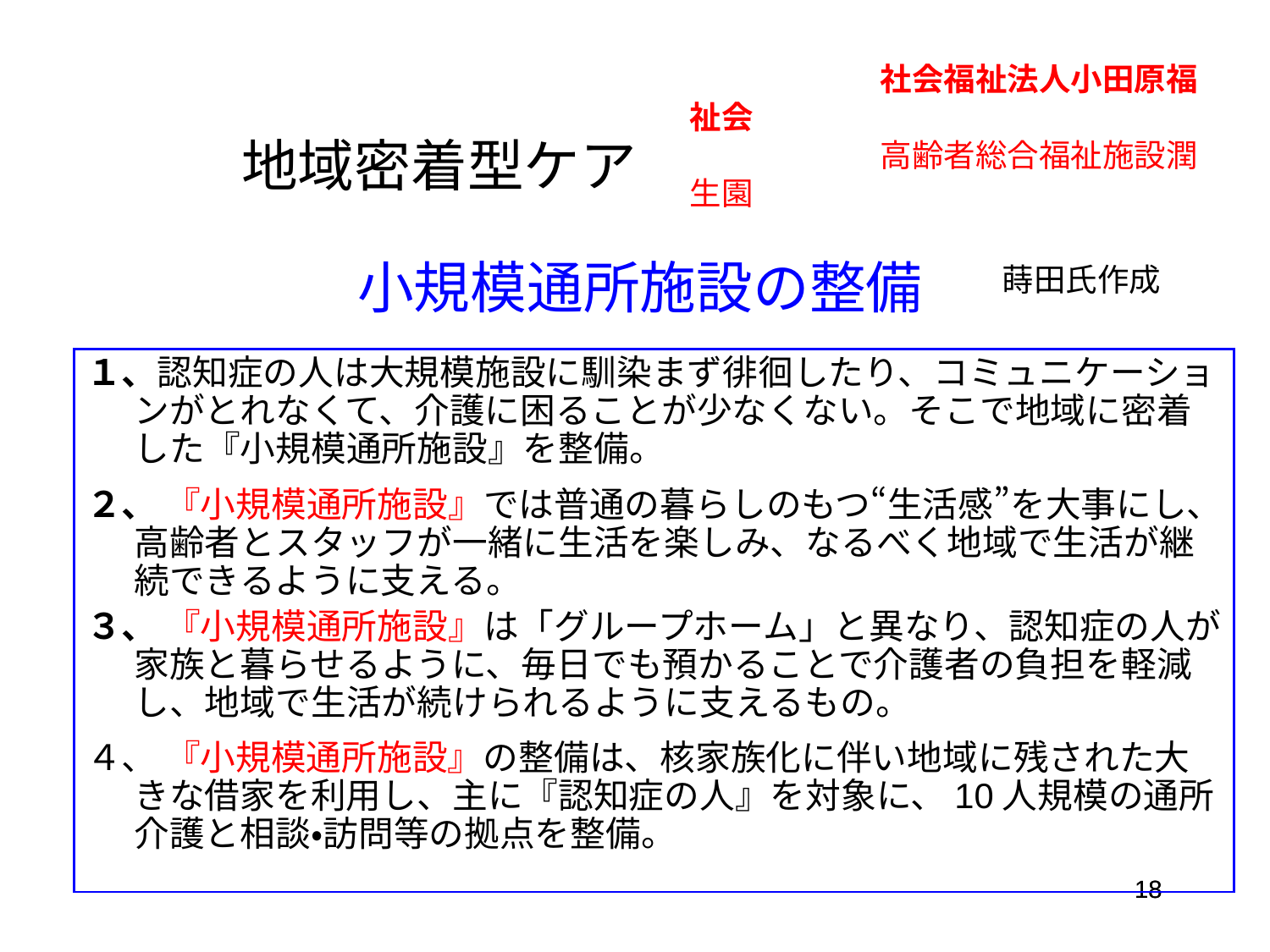

社会福祉法人小田原福祉会
　　　　　　高齢者総合福祉施設潤生園

地域密着型ケア
小規模通所施設の整備
蒔田氏作成
１、認知症の人は大規模施設に馴染まず徘徊したり、コミュニケーションがとれなくて、介護に困ることが少なくない。そこで地域に密着した『小規模通所施設』を整備。
２、 『小規模通所施設』では普通の暮らしのもつ“生活感”を大事にし、高齢者とスタッフが一緒に生活を楽しみ、なるべく地域で生活が継続できるように支える。
３、 『小規模通所施設』は「グループホーム」と異なり、認知症の人が家族と暮らせるように、毎日でも預かることで介護者の負担を軽減し、地域で生活が続けられるように支えるもの。
４、 『小規模通所施設』の整備は、核家族化に伴い地域に残された大きな借家を利用し、主に『認知症の人』を対象に、10人規模の通所介護と相談・訪問等の拠点を整備。
18
18